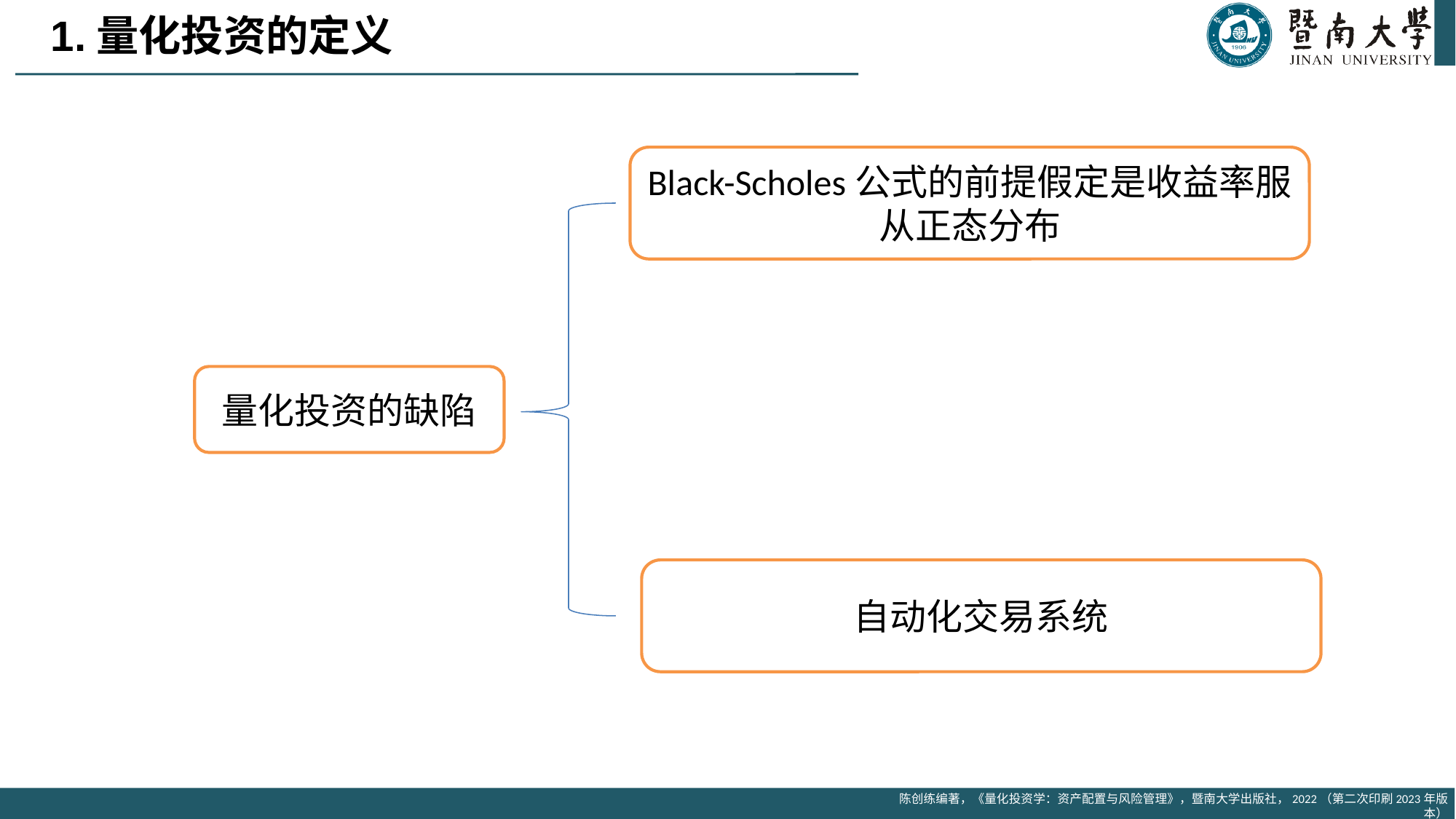

# 1.量化投资的定义
Black-Scholes公式的前提假定是收益率服从正态分布

量化投资的缺陷
自动化交易系统